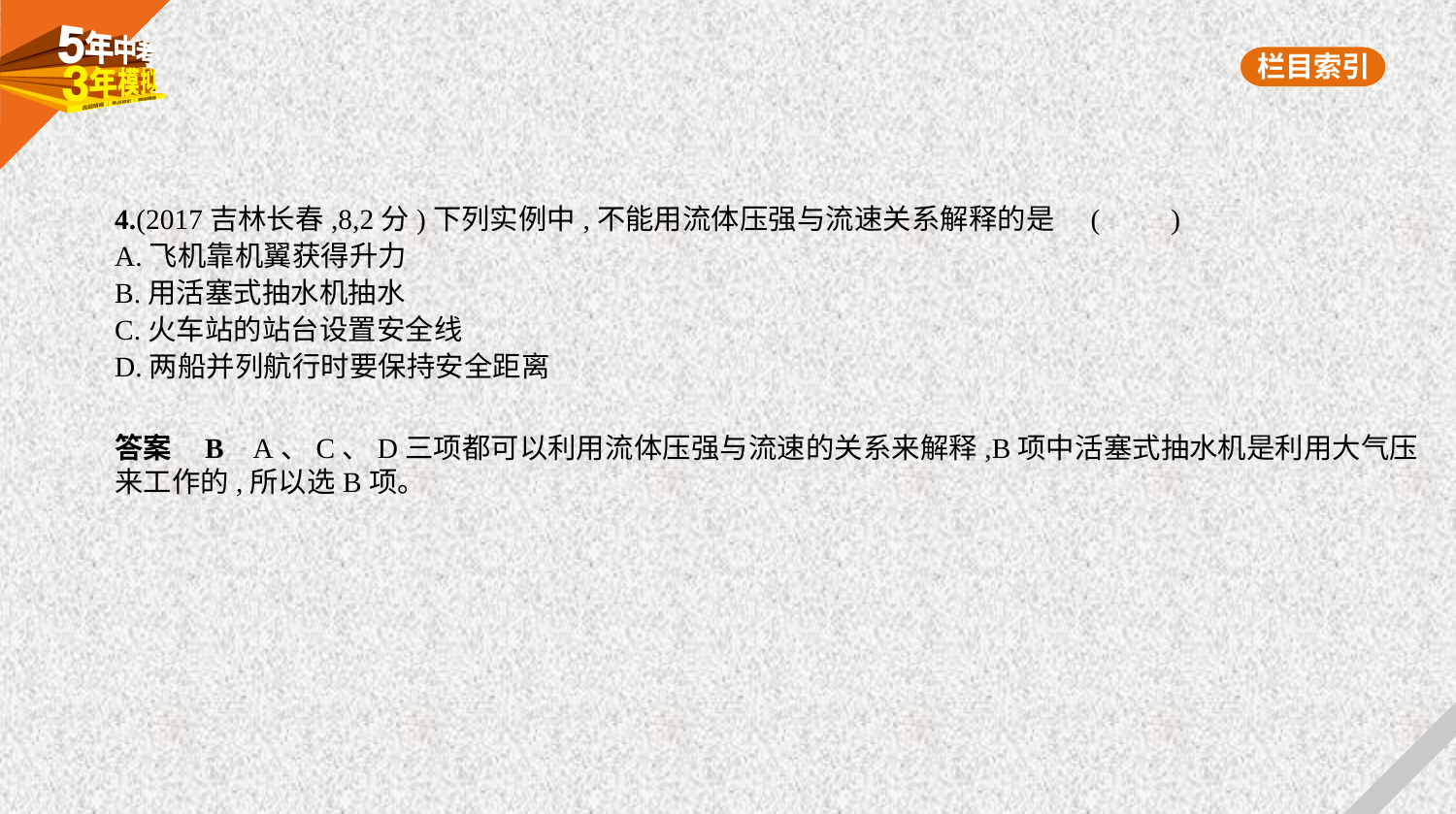

4.(2017吉林长春,8,2分)下列实例中,不能用流体压强与流速关系解释的是 (　　)
A.飞机靠机翼获得升力
B.用活塞式抽水机抽水
C.火车站的站台设置安全线
D.两船并列航行时要保持安全距离
答案    B    A、C、D三项都可以利用流体压强与流速的关系来解释,B项中活塞式抽水机是利用大气压
来工作的,所以选B项。